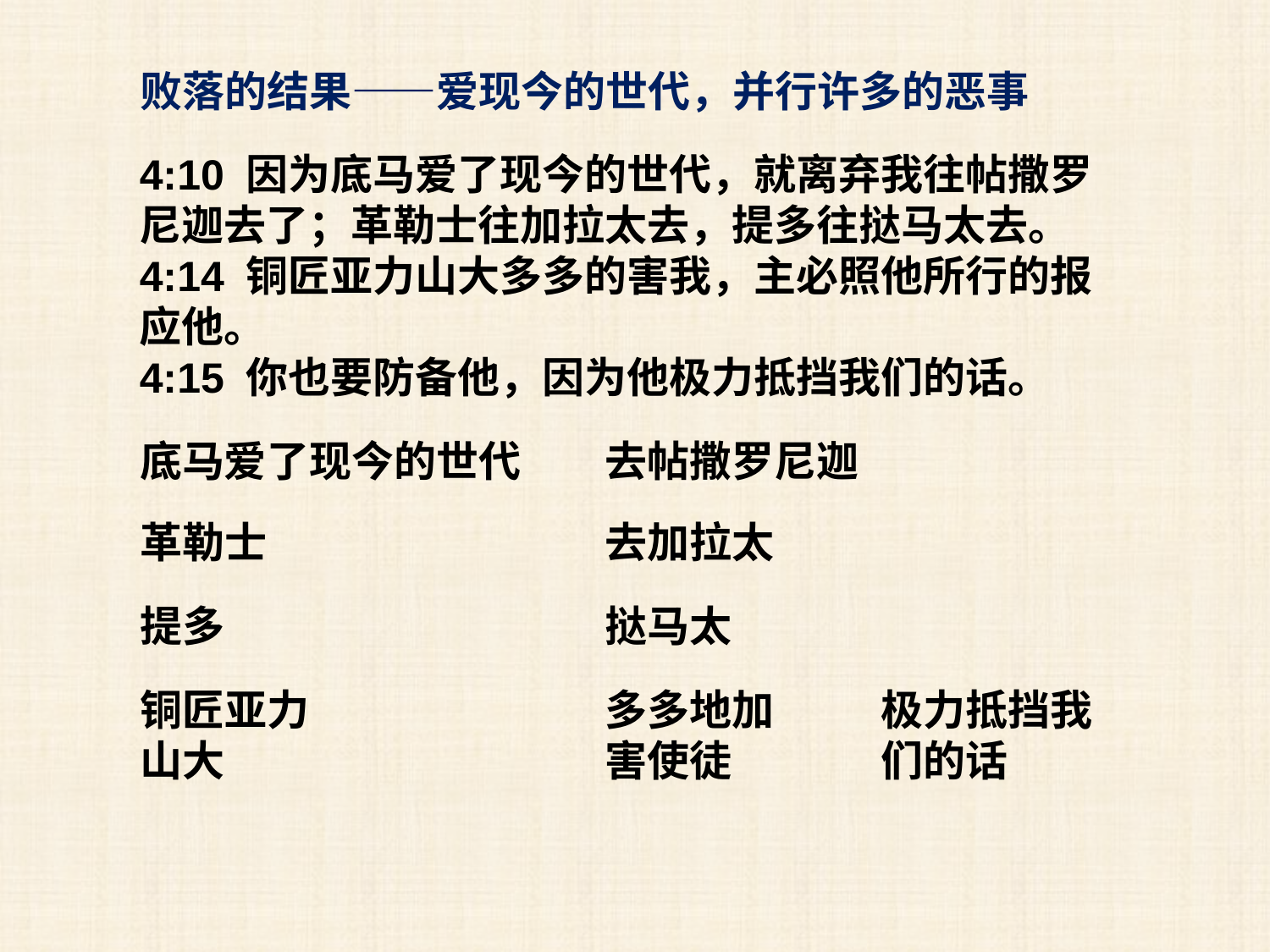

败落的结果——爱现今的世代，并行许多的恶事
4:10 因为底马爱了现今的世代，就离弃我往帖撒罗尼迦去了；革勒士往加拉太去，提多往挞马太去。
4:14 铜匠亚力山大多多的害我，主必照他所行的报应他。
4:15 你也要防备他，因为他极力抵挡我们的话。
底马爱了现今的世代
去帖撒罗尼迦
革勒士
去加拉太
提多
挞马太
铜匠亚力山大
多多地加害使徒
极力抵挡我们的话